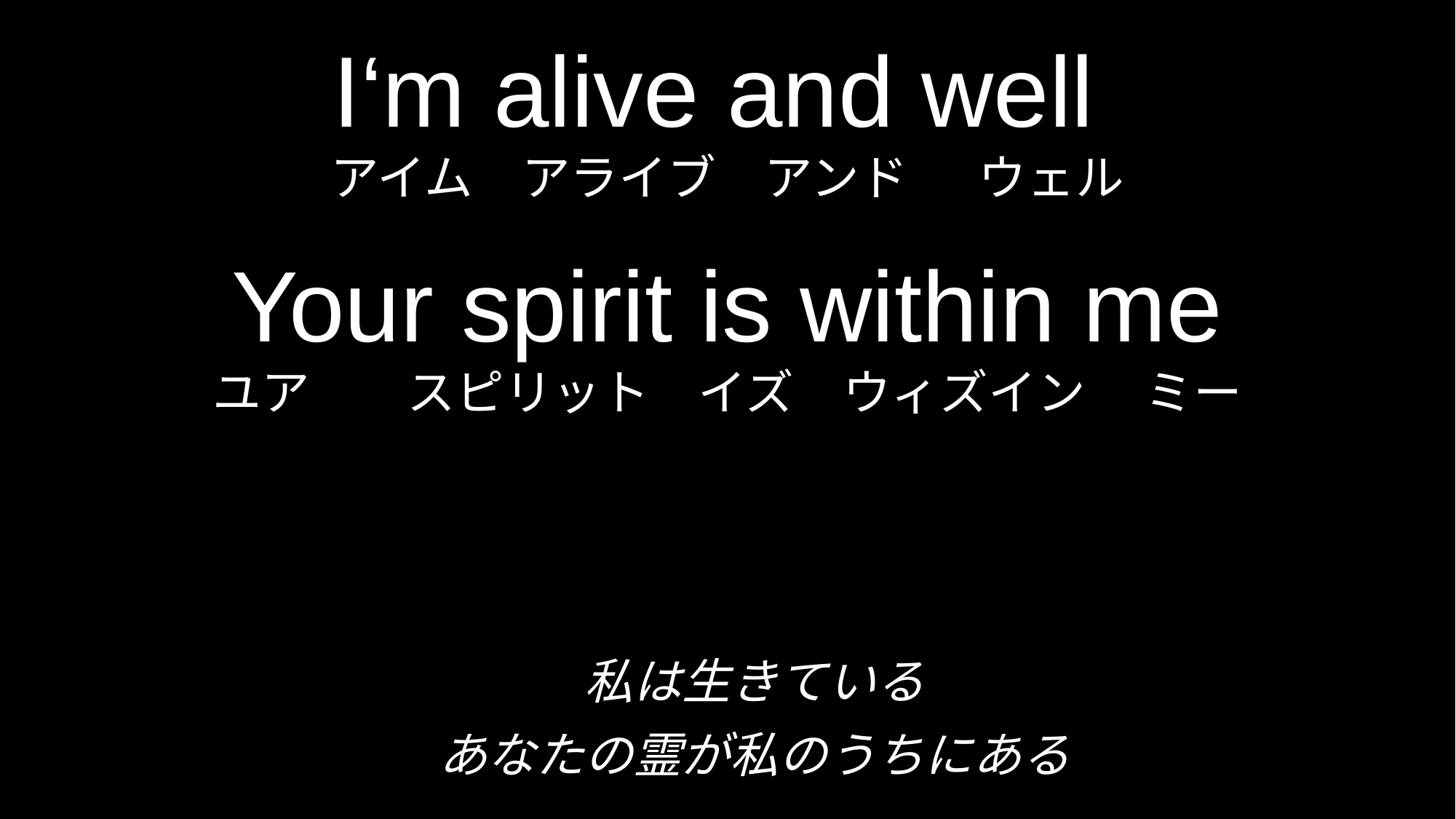

# I‘m alive and well アイム　アライブ　アンド　  ウェル Your spirit is within me ユア　　スピリット　イズ　ウィズイン　 ミー
私は生きている
あなたの霊が私のうちにある